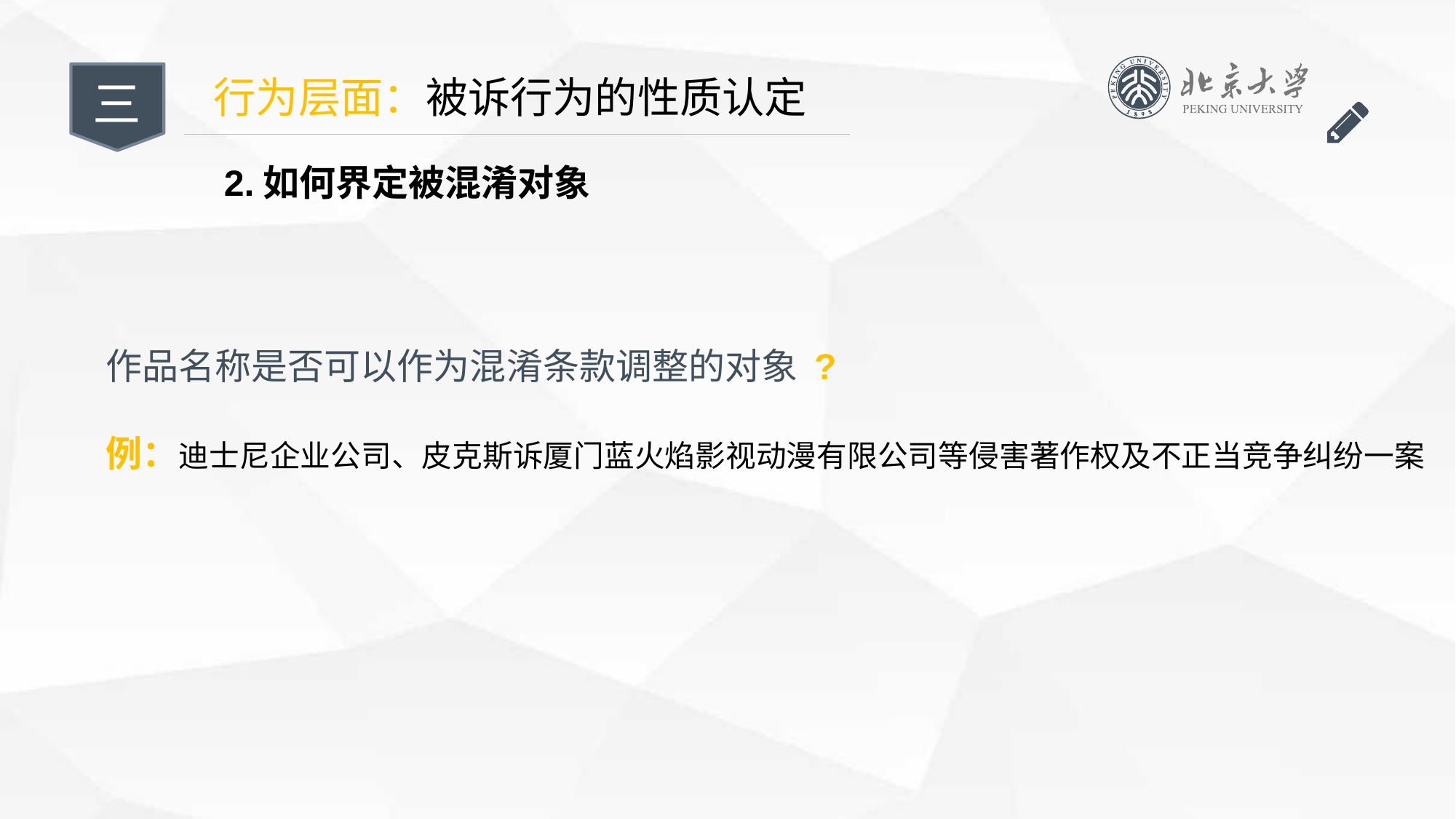

三
行为层面：被诉行为的性质认定
2.如何界定被混淆对象
作品名称是否可以作为混淆条款调整的对象 ?

例：迪士尼企业公司、皮克斯诉厦门蓝火焰影视动漫有限公司等侵害著作权及不正当竞争纠纷一案